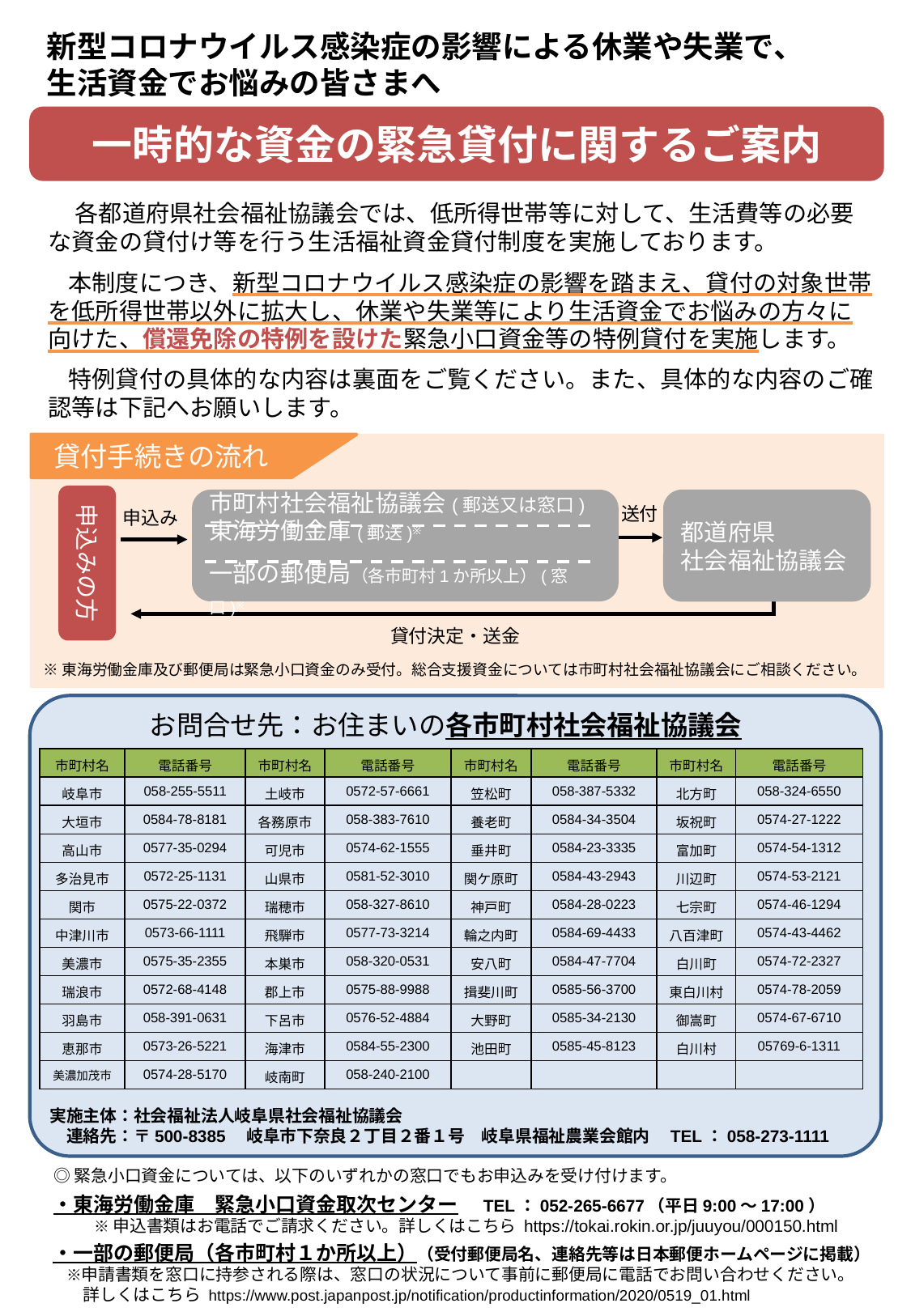

新型コロナウイルス感染症の影響による休業や失業で、生活資金でお悩みの皆さまへ
一時的な資金の緊急貸付に関するご案内
　各都道府県社会福祉協議会では、低所得世帯等に対して、生活費等の必要な資金の貸付け等を行う生活福祉資金貸付制度を実施しております。

　本制度につき、新型コロナウイルス感染症の影響を踏まえ、貸付の対象世帯を低所得世帯以外に拡大し、休業や失業等により生活資金でお悩みの方々に向けた、償還免除の特例を設けた緊急小口資金等の特例貸付を実施します。

　特例貸付の具体的な内容は裏面をご覧ください。また、具体的な内容のご確認等は下記へお願いします。
貸付手続きの流れ

申込みの方
都道府県
社会福祉協議会
市町村社会福祉協議会(郵送又は窓口)
東海労働金庫(郵送)※
一部の郵便局（各市町村1か所以上）(窓口)※
送付
申込み
貸付決定・送金
※東海労働金庫及び郵便局は緊急小口資金のみ受付。総合支援資金については市町村社会福祉協議会にご相談ください。

お問合せ先：お住まいの各市町村社会福祉協議会
| 市町村名 | 電話番号 | 市町村名 | 電話番号 | 市町村名 | 電話番号 | 市町村名 | 電話番号 |
| --- | --- | --- | --- | --- | --- | --- | --- |
| 岐阜市 | 058-255-5511 | 土岐市 | 0572-57-6661 | 笠松町 | 058-387-5332 | 北方町 | 058-324-6550 |
| 大垣市 | 0584-78-8181 | 各務原市 | 058-383-7610 | 養老町 | 0584-34-3504 | 坂祝町 | 0574-27-1222 |
| 高山市 | 0577-35-0294 | 可児市 | 0574-62-1555 | 垂井町 | 0584-23-3335 | 富加町 | 0574-54-1312 |
| 多治見市 | 0572-25-1131 | 山県市 | 0581-52-3010 | 関ケ原町 | 0584-43-2943 | 川辺町 | 0574-53-2121 |
| 関市 | 0575-22-0372 | 瑞穂市 | 058-327-8610 | 神戸町 | 0584-28-0223 | 七宗町 | 0574-46-1294 |
| 中津川市 | 0573-66-1111 | 飛騨市 | 0577-73-3214 | 輪之内町 | 0584-69-4433 | 八百津町 | 0574-43-4462 |
| 美濃市 | 0575-35-2355 | 本巣市 | 058-320-0531 | 安八町 | 0584-47-7704 | 白川町 | 0574-72-2327 |
| 瑞浪市 | 0572-68-4148 | 郡上市 | 0575-88-9988 | 揖斐川町 | 0585-56-3700 | 東白川村 | 0574-78-2059 |
| 羽島市 | 058-391-0631 | 下呂市 | 0576-52-4884 | 大野町 | 0585-34-2130 | 御嵩町 | 0574-67-6710 |
| 恵那市 | 0573-26-5221 | 海津市 | 0584-55-2300 | 池田町 | 0585-45-8123 | 白川村 | 05769-6-1311 |
| 美濃加茂市 | 0574-28-5170 | 岐南町 | 058-240-2100 |  |  |  |  |
実施主体：社会福祉法人岐阜県社会福祉協議会
　連絡先：〒500-8385　岐阜市下奈良２丁目２番１号　岐阜県福祉農業会館内　TEL：058-273-1111
◎緊急小口資金については、以下のいずれかの窓口でもお申込みを受け付けます。
　・東海労働金庫　緊急小口資金取次センター　TEL：052-265-6677（平日9:00～17:00）
※申込書類はお電話でご請求ください。詳しくはこちら https://tokai.rokin.or.jp/juuyou/000150.html
　・一部の郵便局（各市町村１か所以上）（受付郵便局名、連絡先等は日本郵便ホームページに掲載）
　　※申請書類を窓口に持参される際は、窓口の状況について事前に郵便局に電話でお問い合わせください。
　　　詳しくはこちら https://www.post.japanpost.jp/notification/productinformation/2020/0519_01.html